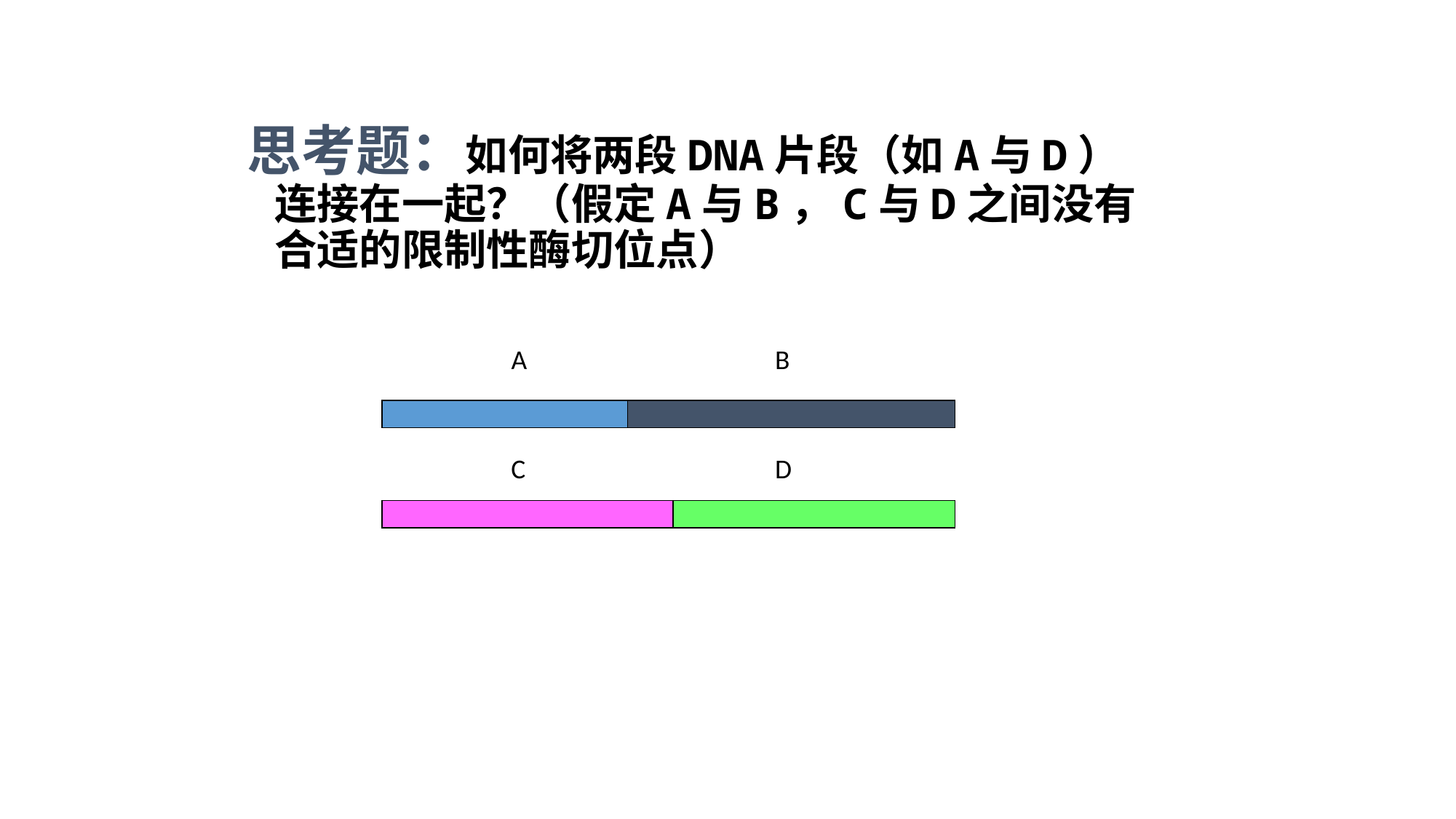

思考题：如何将两段DNA片段（如A与D）连接在一起？（假定A与B，C与D之间没有合适的限制性酶切位点）

A
B

C
D